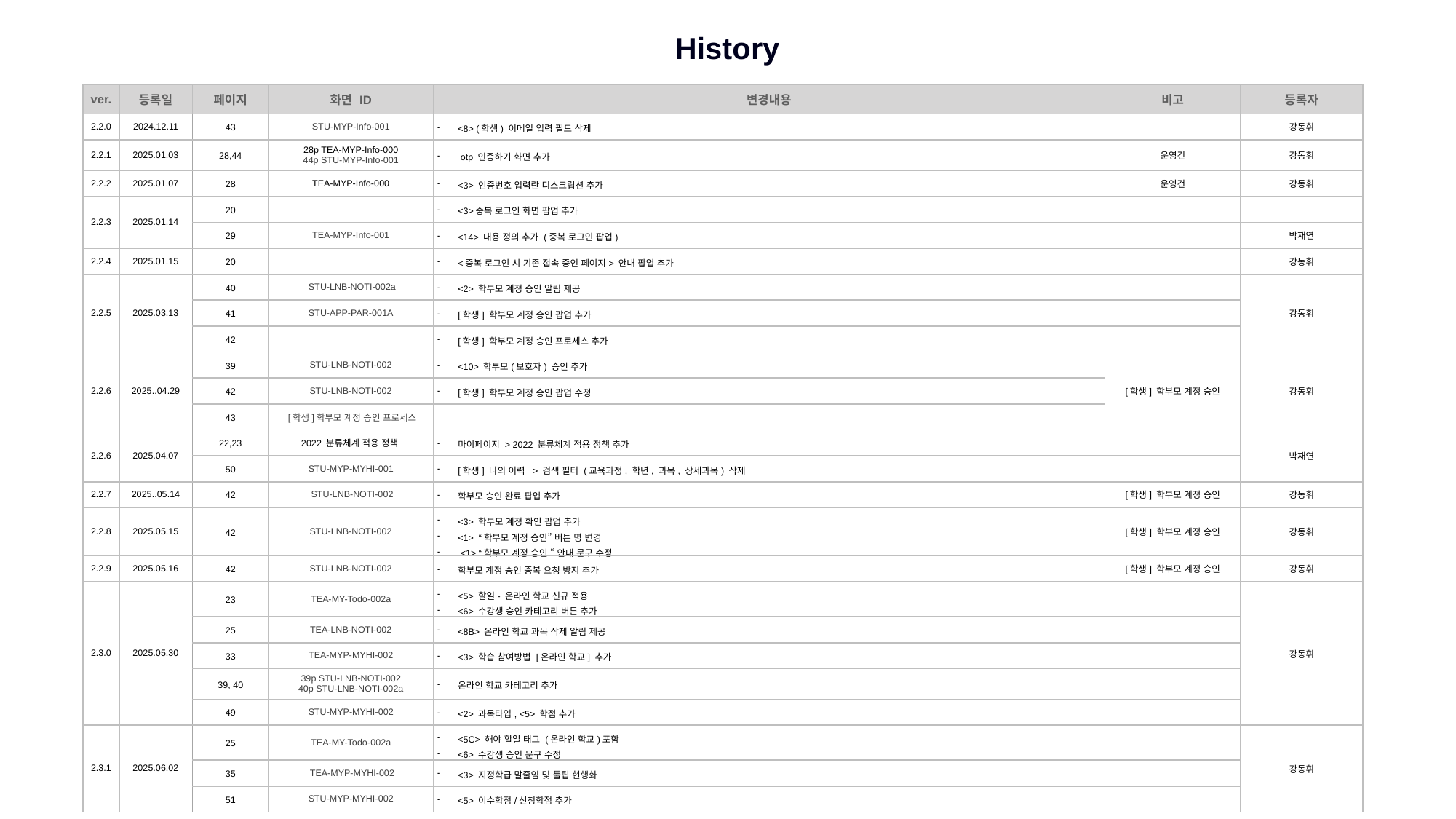

History
| ver. | 등록일 | 페이지 | 화면 ID | 변경내용 | 비고 | 등록자 |
| --- | --- | --- | --- | --- | --- | --- |
| 2.2.0 | 2024.12.11 | 43 | STU-MYP-Info-001 | <8> (학생) 이메일 입력 필드 삭제 |  | 강동휘 |
| 2.2.1 | 2025.01.03 | 28,44 | 28p TEA-MYP-Info-000 44p STU-MYP-Info-001 | otp 인증하기 화면 추가 | 운영건 | 강동휘 |
| 2.2.2 | 2025.01.07 | 28 | TEA-MYP-Info-000 | <3> 인증번호 입력란 디스크립션 추가 | 운영건 | 강동휘 |
| 2.2.3 | 2025.01.14 | 20 |  | <3>중복 로그인 화면 팝업 추가 |  |  |
|  |  | 29 | TEA-MYP-Info-001 | <14> 내용 정의 추가 (중복 로그인 팝업) |  | 박재연 |
| 2.2.4 | 2025.01.15 | 20 |  | <중복 로그인 시 기존 접속 중인 페이지> 안내 팝업 추가 |  | 강동휘 |
| 2.2.5 | 2025.03.13 | 40 | STU-LNB-NOTI-002a | <2> 학부모 계정 승인 알림 제공 |  | 강동휘 |
|  |  | 41 | STU-APP-PAR-001A | [학생] 학부모 계정 승인 팝업 추가 |  |  |
|  |  | 42 |  | [학생] 학부모 계정 승인 프로세스 추가 |  |  |
| 2.2.6 | 2025..04.29 | 39 | STU-LNB-NOTI-002 | <10> 학부모(보호자) 승인 추가 | [학생] 학부모 계정 승인 | 강동휘 |
|  |  | 42 | STU-LNB-NOTI-002 | [학생] 학부모 계정 승인 팝업 수정 |  |  |
|  |  | 43 | [학생]학부모 계정 승인 프로세스 |  |  |  |
| 2.2.6 | 2025.04.07 | 22,23 | 2022 분류체계 적용 정책 | 마이페이지 > 2022 분류체계 적용 정책 추가 |  | 박재연 |
|  |  | 50 | STU-MYP-MYHI-001 | [학생] 나의 이력 > 검색 필터 (교육과정, 학년, 과목, 상세과목) 삭제 |  |  |
| 2.2.7 | 2025..05.14 | 42 | STU-LNB-NOTI-002 | 학부모 승인 완료 팝업 추가 | [학생] 학부모 계정 승인 | 강동휘 |
| 2.2.8 | 2025.05.15 | 42 | STU-LNB-NOTI-002 | <3> 학부모 계정 확인 팝업 추가 <1> “학부모 계정 승인” 버튼 명 변경 <1> “학부모 계정 승인 “ 안내 문구 수정 | [학생] 학부모 계정 승인 | 강동휘 |
| 2.2.9 | 2025.05.16 | 42 | STU-LNB-NOTI-002 | 학부모 계정 승인 중복 요청 방지 추가 | [학생] 학부모 계정 승인 | 강동휘 |
| 2.3.0 | 2025.05.30 | 23 | TEA-MY-Todo-002a | <5> 할일- 온라인 학교 신규 적용 <6> 수강생 승인 카테고리 버튼 추가 |  | 강동휘 |
|  |  | 25 | TEA-LNB-NOTI-002 | <8B> 온라인 학교 과목 삭제 알림 제공 |  |  |
|  |  | 33 | TEA-MYP-MYHI-002 | <3> 학습 참여방법 [온라인 학교] 추가 |  |  |
|  |  | 39, 40 | 39p STU-LNB-NOTI-002 40p STU-LNB-NOTI-002a | 온라인 학교 카테고리 추가 |  |  |
|  |  | 49 | STU-MYP-MYHI-002 | <2> 과목타입, <5> 학점 추가 |  |  |
| 2.3.1 | 2025.06.02 | 25 | TEA-MY-Todo-002a | <5C> 해야 할일 태그 (온라인 학교)포함 <6> 수강생 승인 문구 수정 |  | 강동휘 |
|  |  | 35 | TEA-MYP-MYHI-002 | <3> 지정학급 말줄임 및 툴팁 현행화 |  |  |
|  |  | 51 | STU-MYP-MYHI-002 | <5> 이수학점/신청학점 추가 |  |  |